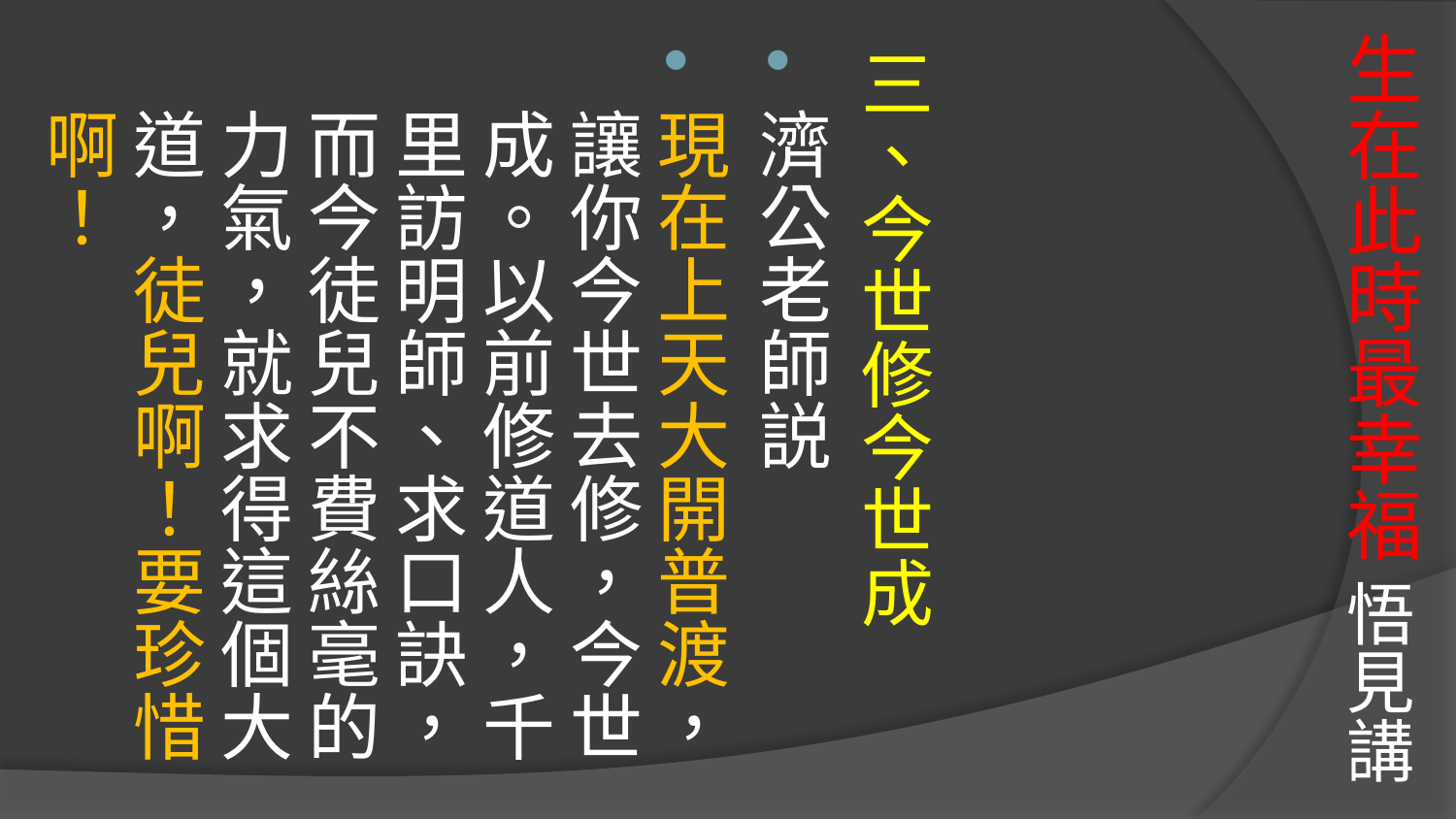

# 生在此時最幸福 悟見講
三、今世修今世成
濟公老師説
現在上天大開普渡，讓你今世去修，今世成。以前修道人，千里訪明師、求口訣，而今徒兒不費絲毫的力氣，就求得這個大道，徒兒啊！要珍惜啊！